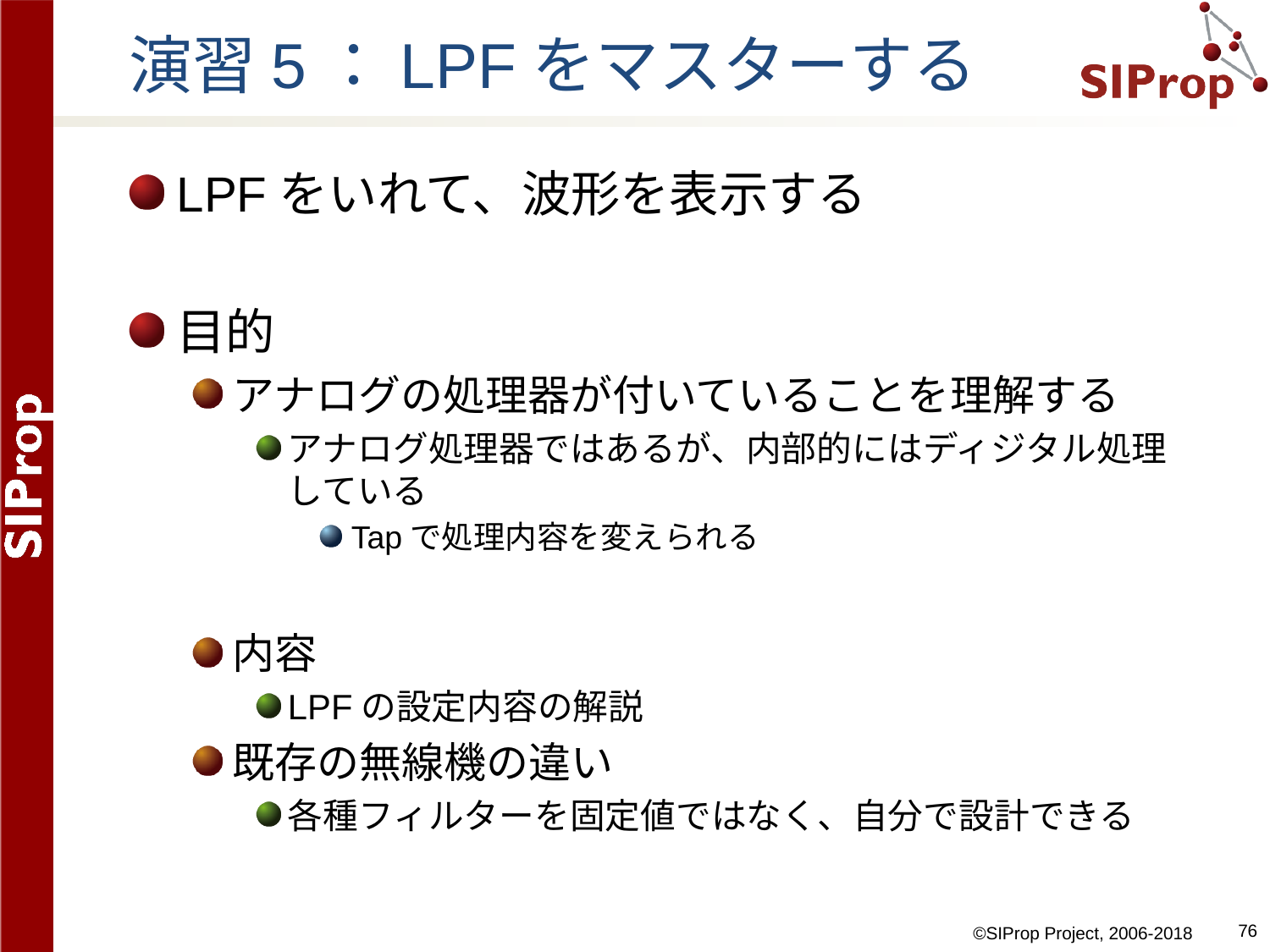

# 演習5：LPFをマスターする
LPFをいれて、波形を表示する

目的
アナログの処理器が付いていることを理解する
アナログ処理器ではあるが、内部的にはディジタル処理している
Tapで処理内容を変えられる

内容
LPFの設定内容の解説
既存の無線機の違い
各種フィルターを固定値ではなく、自分で設計できる